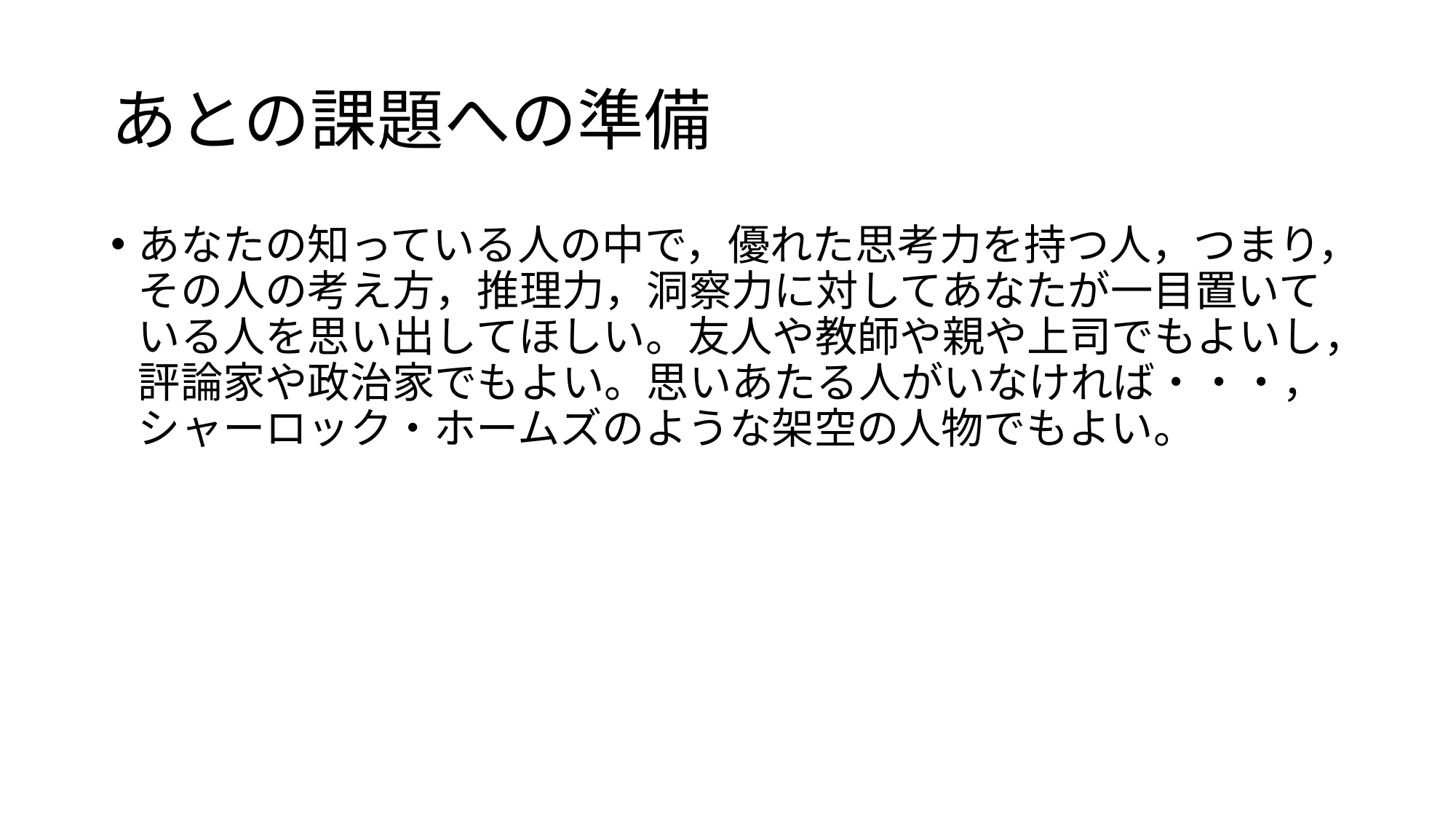

# あとの課題への準備
あなたの知っている人の中で，優れた思考力を持つ人，つまり，その人の考え方，推理力，洞察力に対してあなたが一目置いている人を思い出してほしい。友人や教師や親や上司でもよいし，評論家や政治家でもよい。思いあたる人がいなければ・・・，シャーロック・ホームズのような架空の人物でもよい。